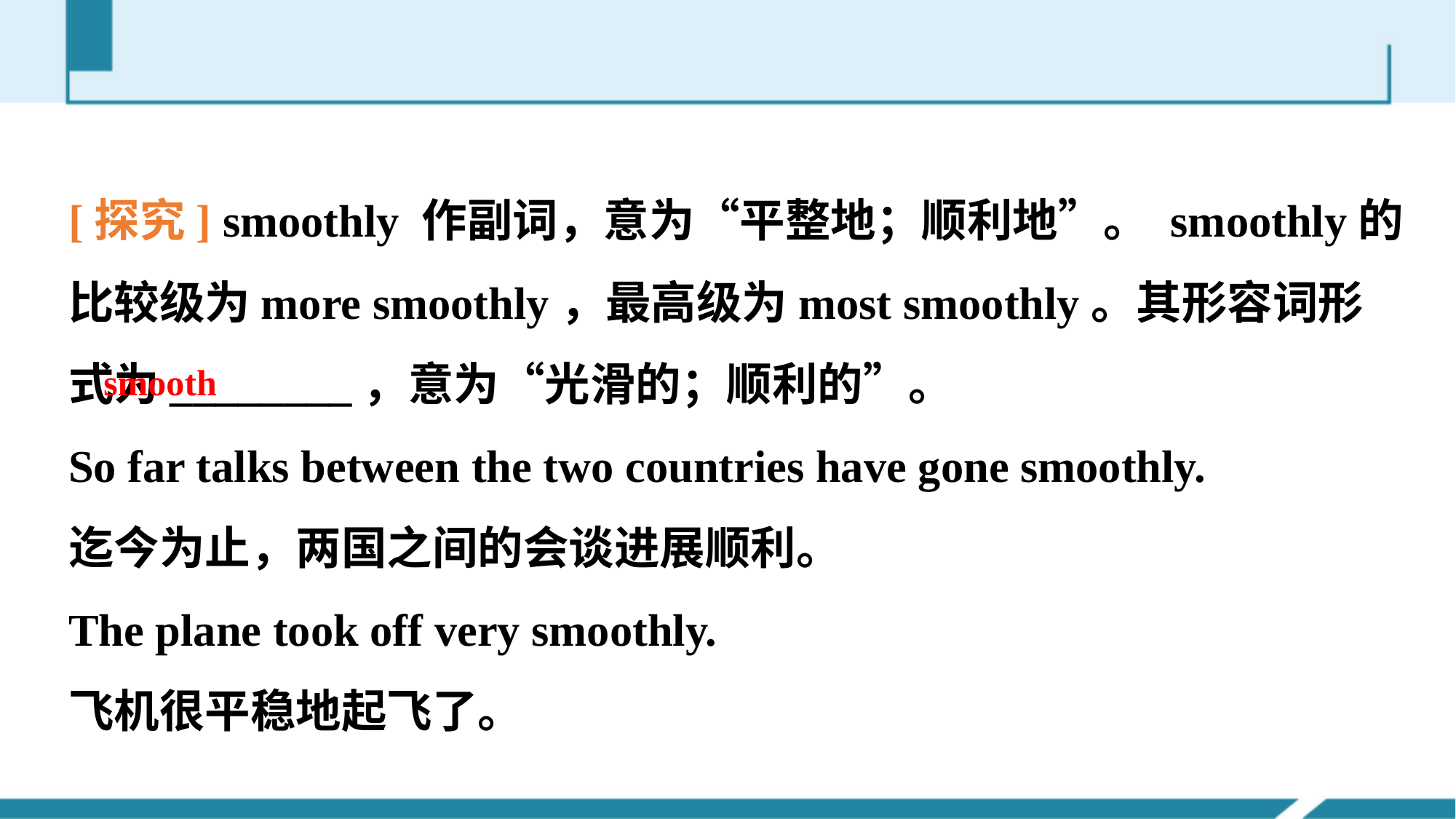

[探究] smoothly 作副词，意为“平整地；顺利地”。 smoothly的比较级为more smoothly，最高级为most smoothly。其形容词形式为________，意为“光滑的；顺利的”。
So far talks between the two countries have gone smoothly.
迄今为止，两国之间的会谈进展顺利。
The plane took off very smoothly.
飞机很平稳地起飞了。
smooth